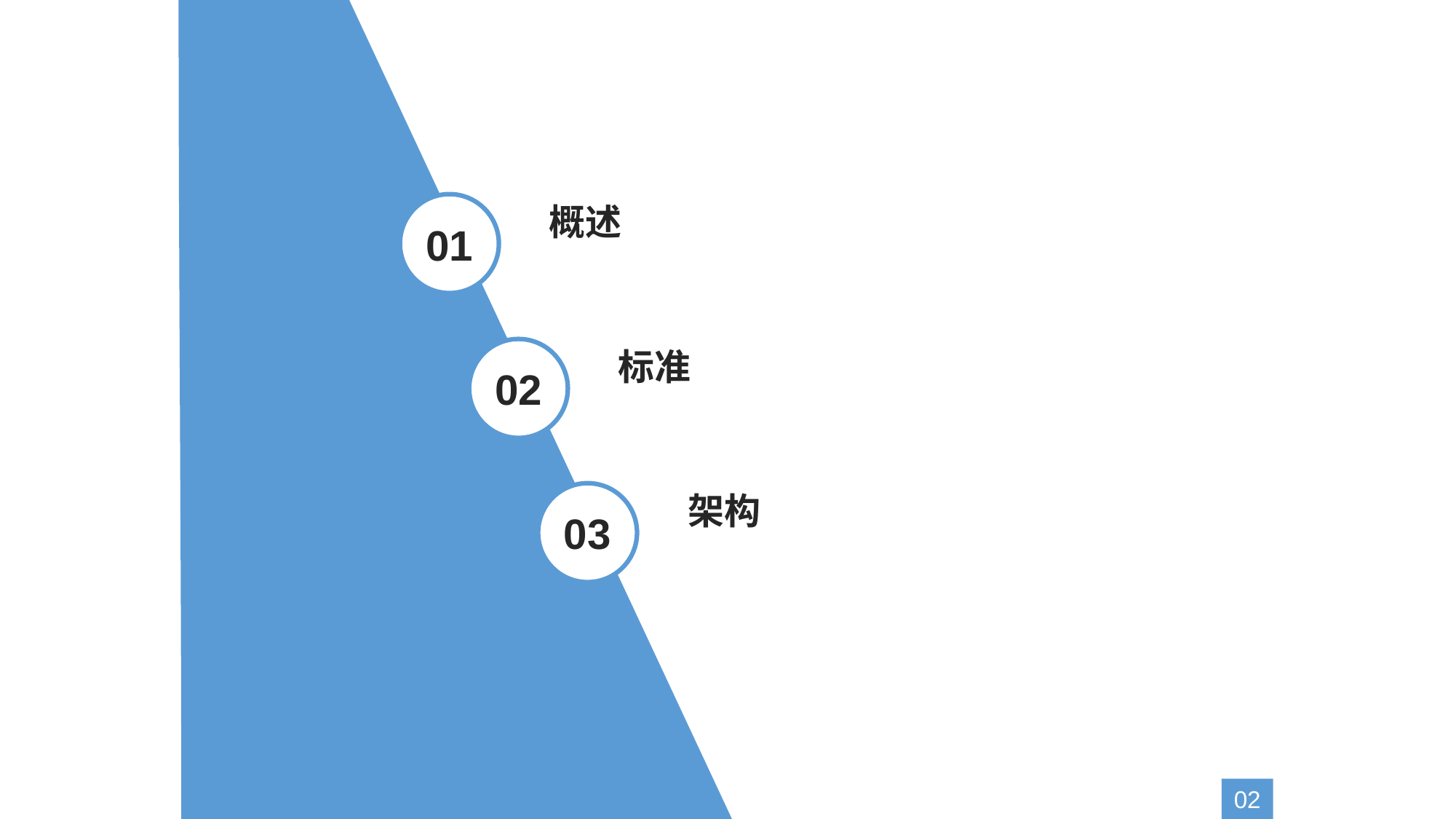

01
概述

标准

02
架构

03
02